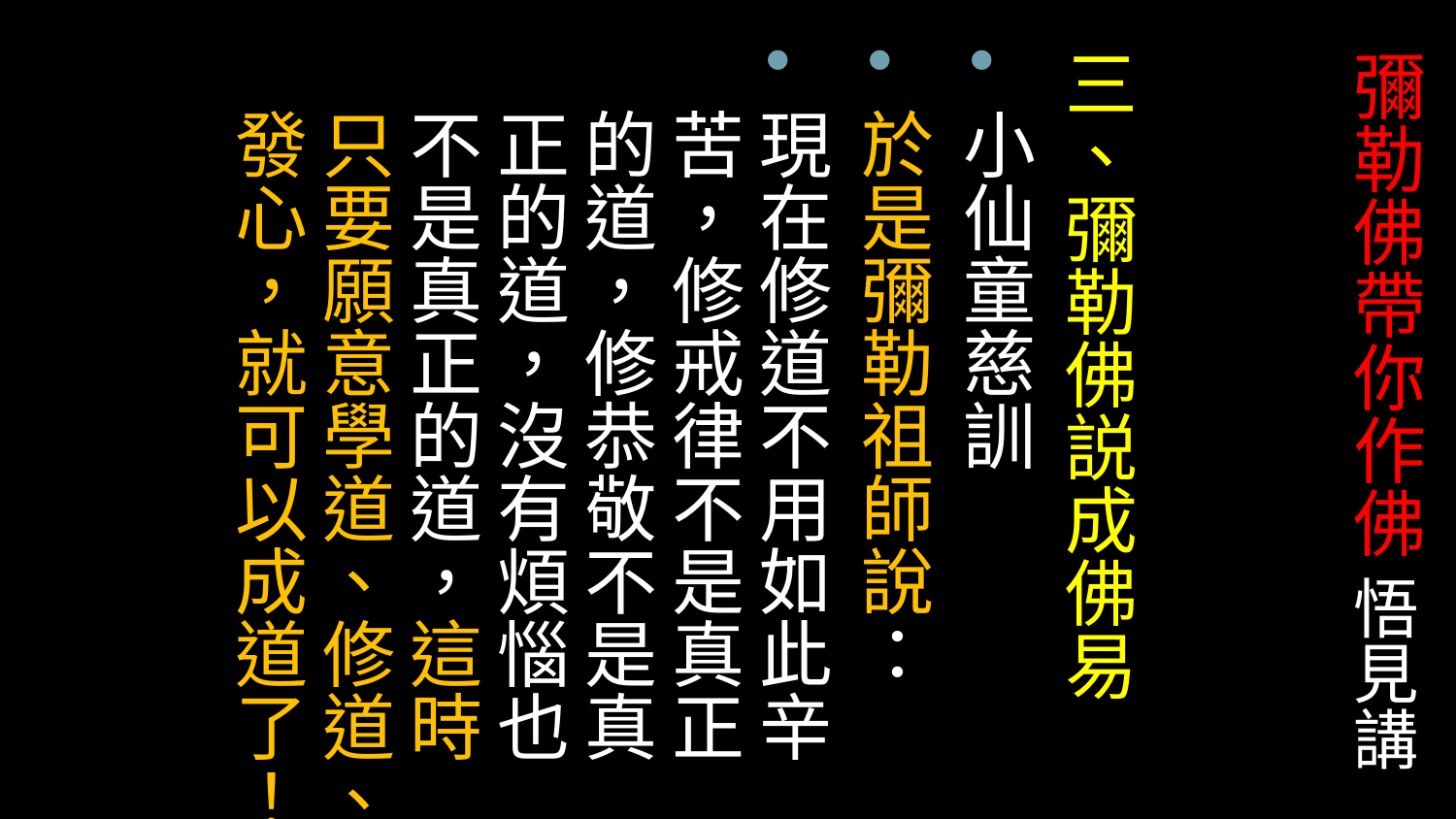

三、彌勒佛説成佛易
小仙童慈訓
於是彌勒祖師說：
現在修道不用如此辛苦，修戒律不是真正的道，修恭敬不是真正的道，沒有煩惱也不是真正的道，這時只要願意學道、修道、發心，就可以成道了！

# 彌勒佛帶你作佛 悟見講